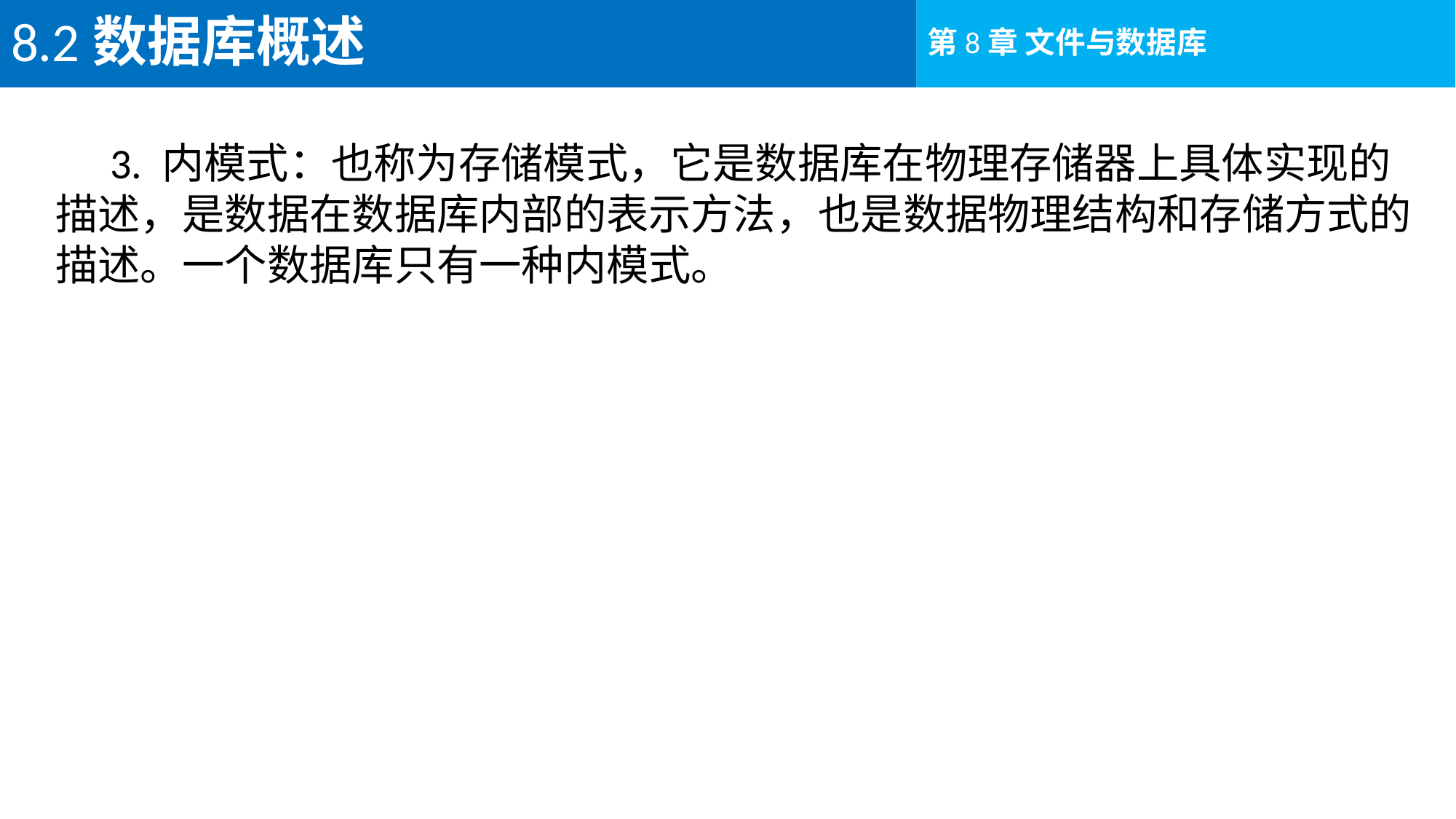

# 8.2数据库概述
3. 内模式：也称为存储模式，它是数据库在物理存储器上具体实现的描述，是数据在数据库内部的表示方法，也是数据物理结构和存储方式的描述。一个数据库只有一种内模式。